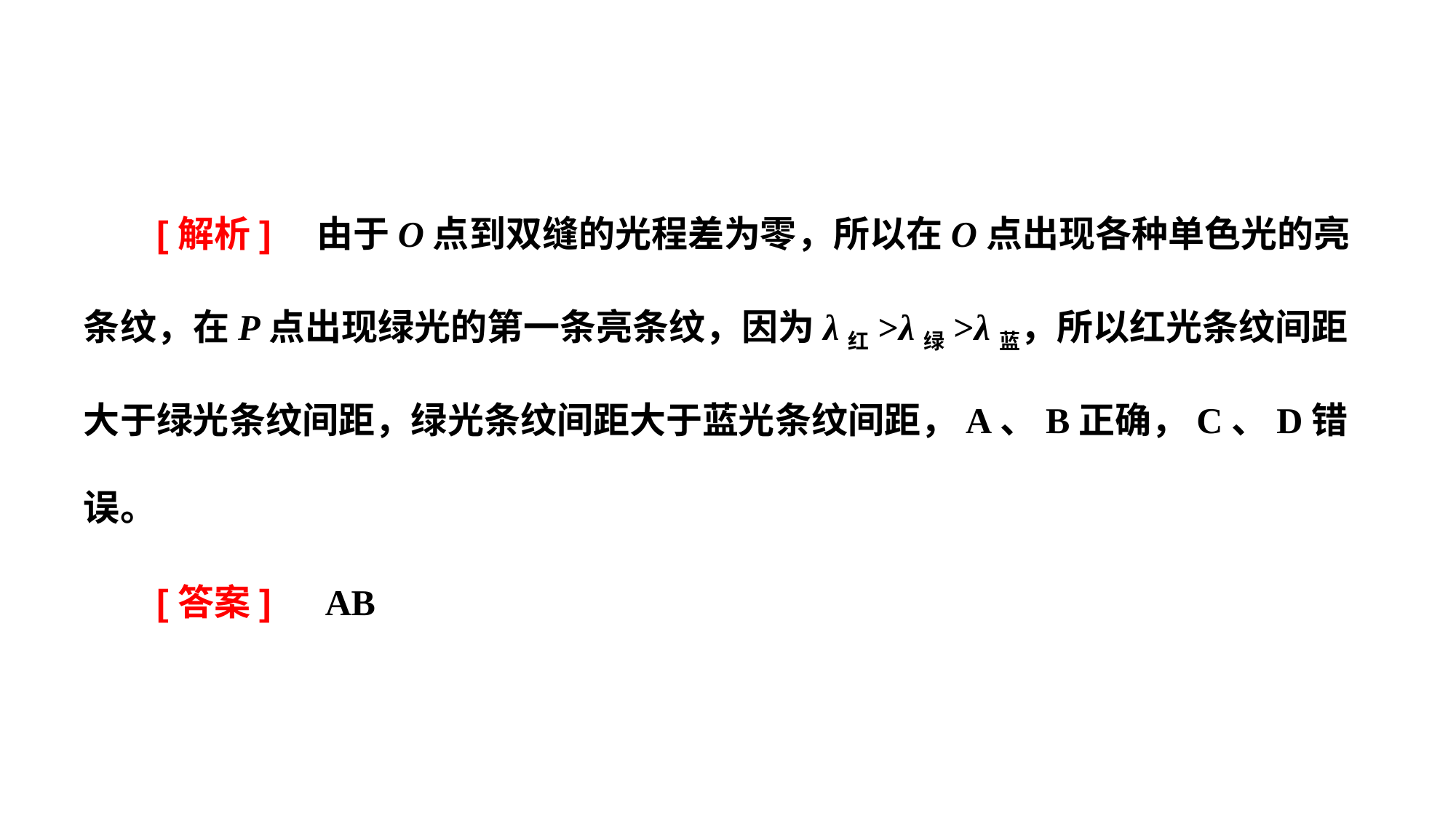

[解析]　由于O点到双缝的光程差为零，所以在O点出现各种单色光的亮条纹，在P点出现绿光的第一条亮条纹，因为λ红>λ绿>λ蓝，所以红光条纹间距大于绿光条纹间距，绿光条纹间距大于蓝光条纹间距，A、B正确，C、D错误。
[答案]　AB